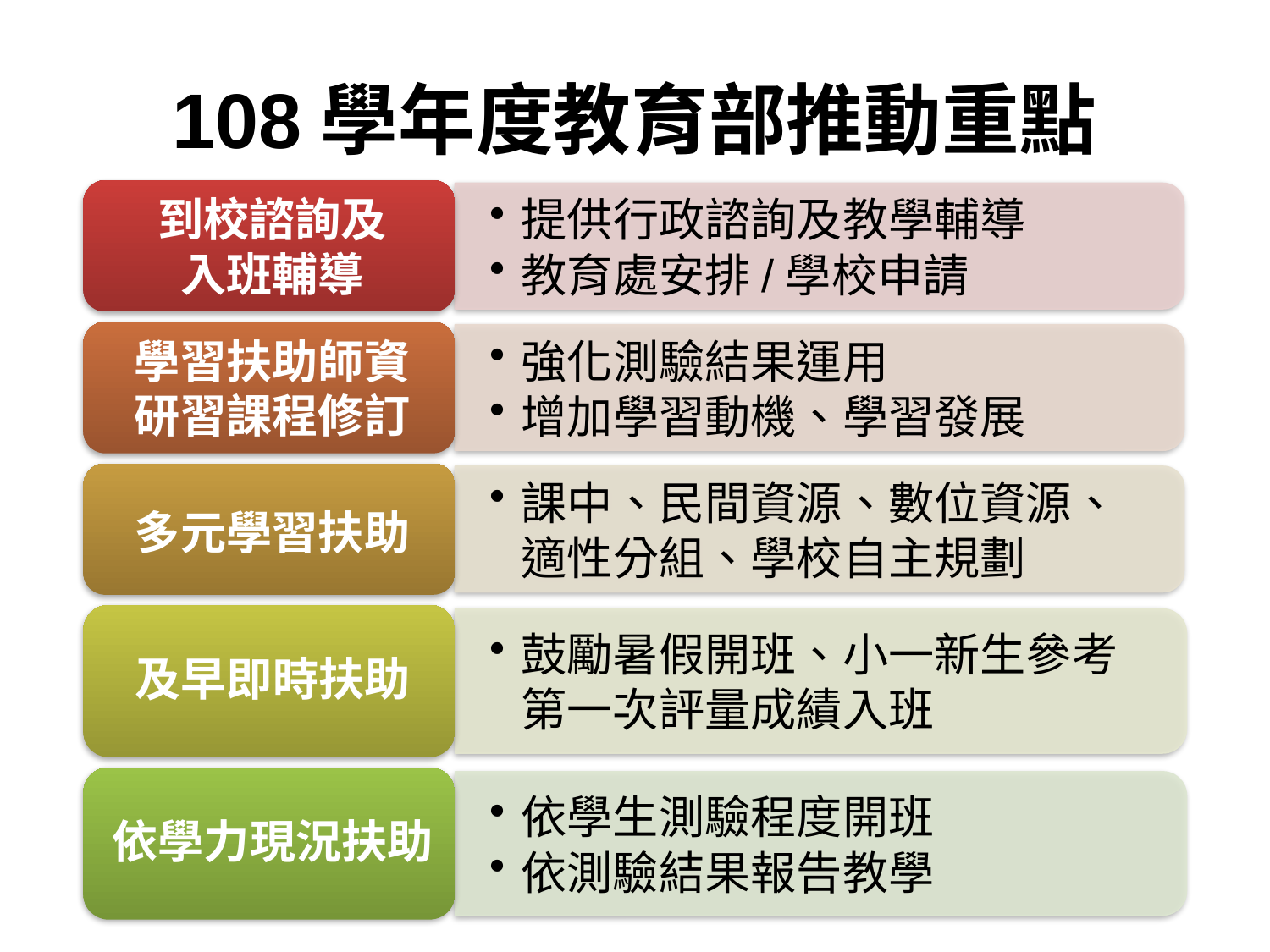

# 108學年度教育部推動重點
提供行政諮詢及教學輔導
教育處安排/學校申請
到校諮詢及
入班輔導
強化測驗結果運用
增加學習動機、學習發展
學習扶助師資
研習課程修訂
課中、民間資源、數位資源、適性分組、學校自主規劃
多元學習扶助
鼓勵暑假開班、小一新生參考第一次評量成績入班
及早即時扶助
依學生測驗程度開班
依測驗結果報告教學
依學力現況扶助